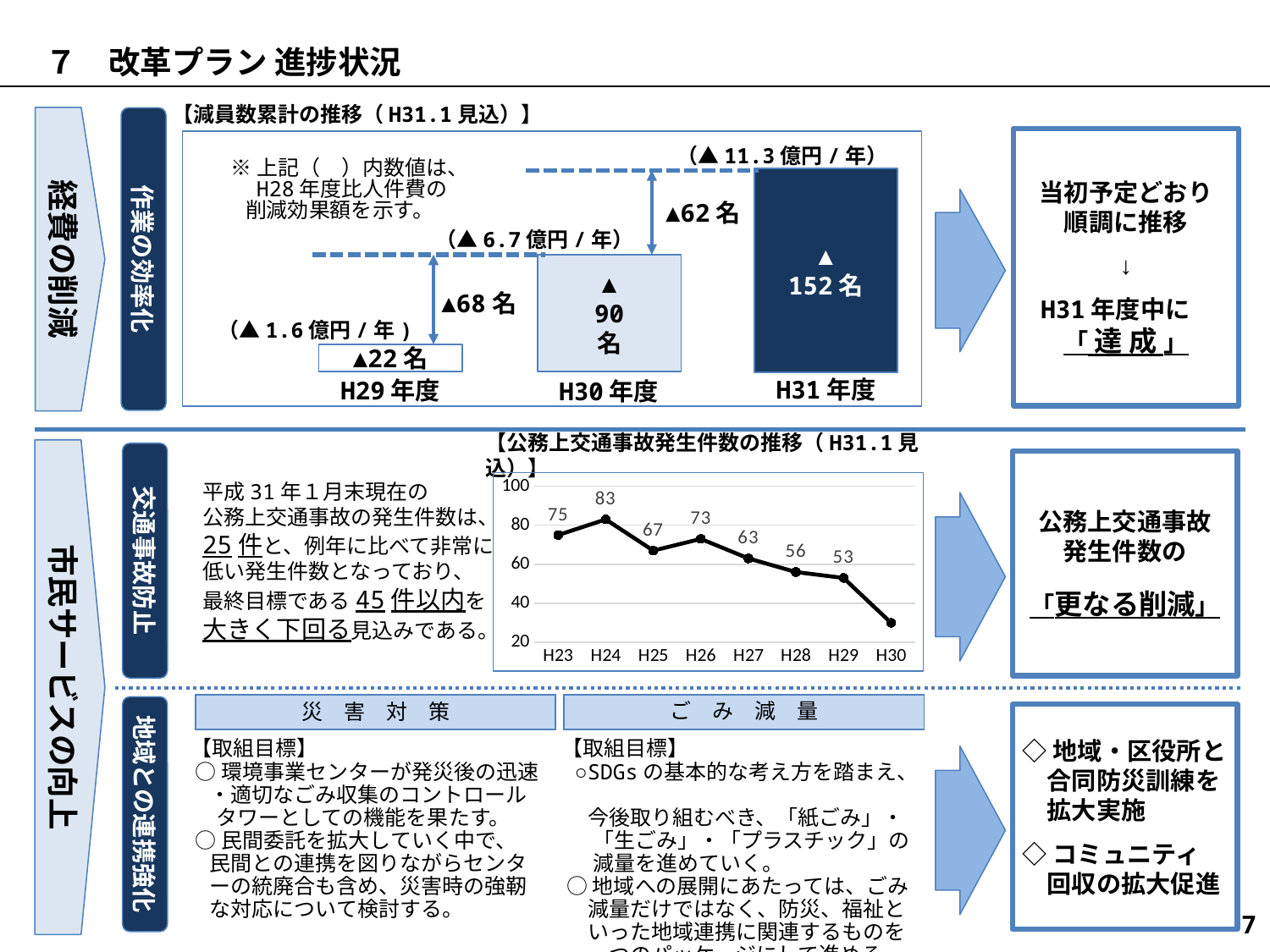

７　改革プラン 進捗状況
【減員数累計の推移（H31.1見込）】
▲
152名
▲62名
▲
90
名
▲68名
▲22名
H31年度
H30年度
H29年度

（▲11.3億円/年）
（▲6.7億円/年）
（▲1.6億円/年)
経費の削減
作業の効率化
当初予定どおり
順調に推移

↓

 H31年度中に
「 達 成 」

【公務上交通事故発生件数の推移（H31.1見込）】
交通事故防止
平成31年１月末現在の
公務上交通事故の発生件数は、25件と、例年に比べて非常に
低い発生件数となっており、
最終目標である45件以内を
大きく下回る見込みである。
公務上交通事故
発生件数の

「更なる削減」

市民サービスの向上
地域との連携強化
◇地域・区役所と
　合同防災訓練を
　拡大実施

◇コミュニティ
　回収の拡大促進

※上記（　）内数値は、
  H28年度比人件費の
  削減効果額を示す。

### Chart

| Category |  |
|---|---|
| H23 | 75.0 |
| H24 | 83.0 |
| H25 | 67.0 |
| H26 | 73.0 |
| H27 | 63.0 |
| H28 | 56.0 |
| H29 | 53.0 |
| H30 | 30.0 |
ご　み　減　量
災　害　対　策
【取組目標】
 ○環境事業センターが発災後の迅速
   ・適切なごみ収集のコントロール
　 タワーとしての機能を果たす。
 ○民間委託を拡大していく中で、
   民間との連携を図りながらセンタ
   ーの統廃合も含め、災害時の強靭
   な対応について検討する。
【取組目標】
 ○SDGsの基本的な考え方を踏まえ、
　 今後取り組むべき、「紙ごみ」・
 　「生ごみ」・「プラスチック」の
 　減量を進めていく。
 ○地域への展開にあたっては、ごみ
　 減量だけではなく、防災、福祉と
　 いった地域連携に関連するものを
　 一つのパッケージにして進める。

7